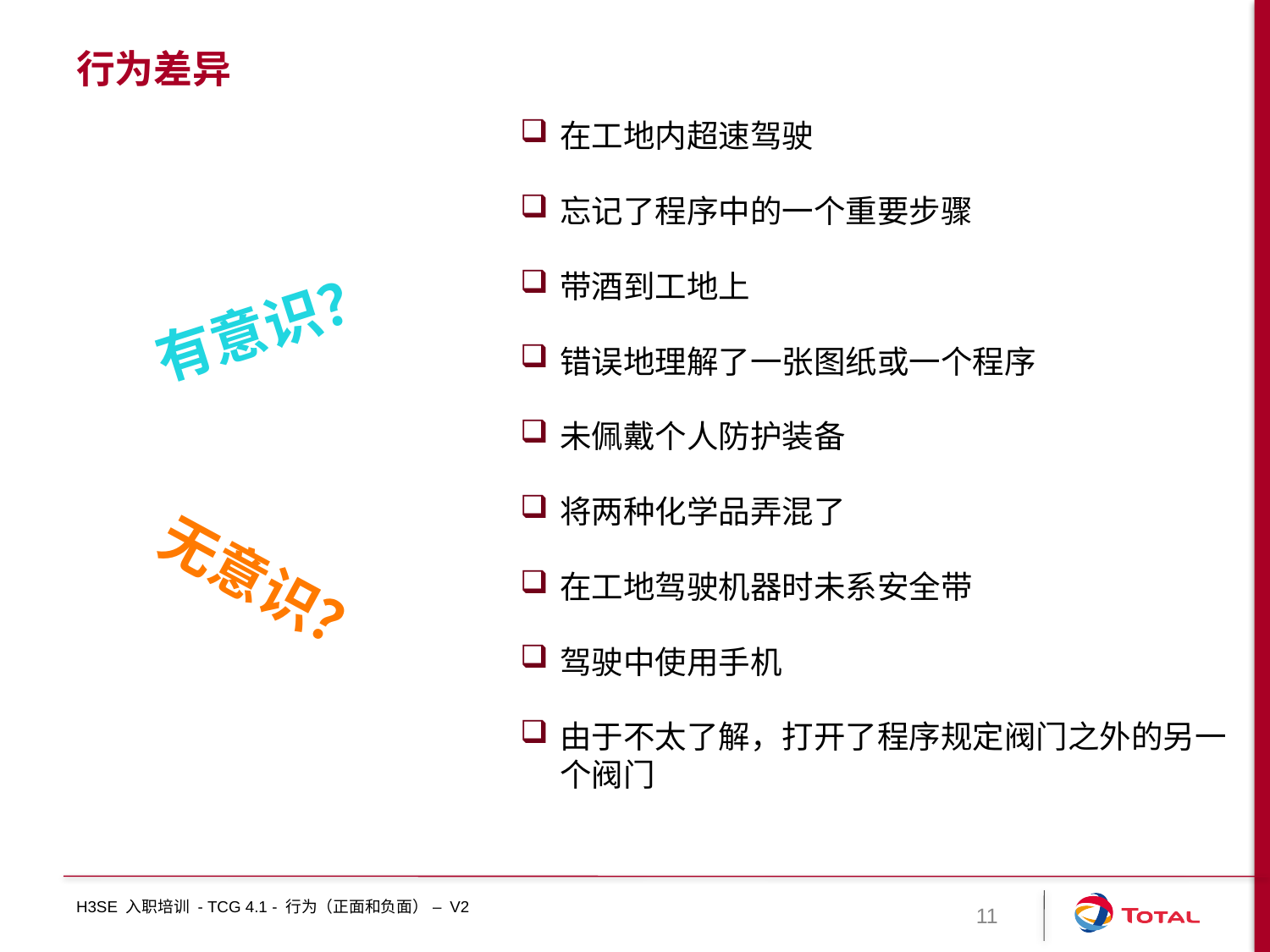

# 行为差异
在工地内超速驾驶
忘记了程序中的一个重要步骤
带酒到工地上
错误地理解了一张图纸或一个程序
未佩戴个人防护装备
将两种化学品弄混了
在工地驾驶机器时未系安全带
驾驶中使用手机
由于不太了解，打开了程序规定阀门之外的另一个阀门
有意识？
无意识？
H3SE 入职培训 - TCG 4.1 - 行为（正面和负面） – V2
11